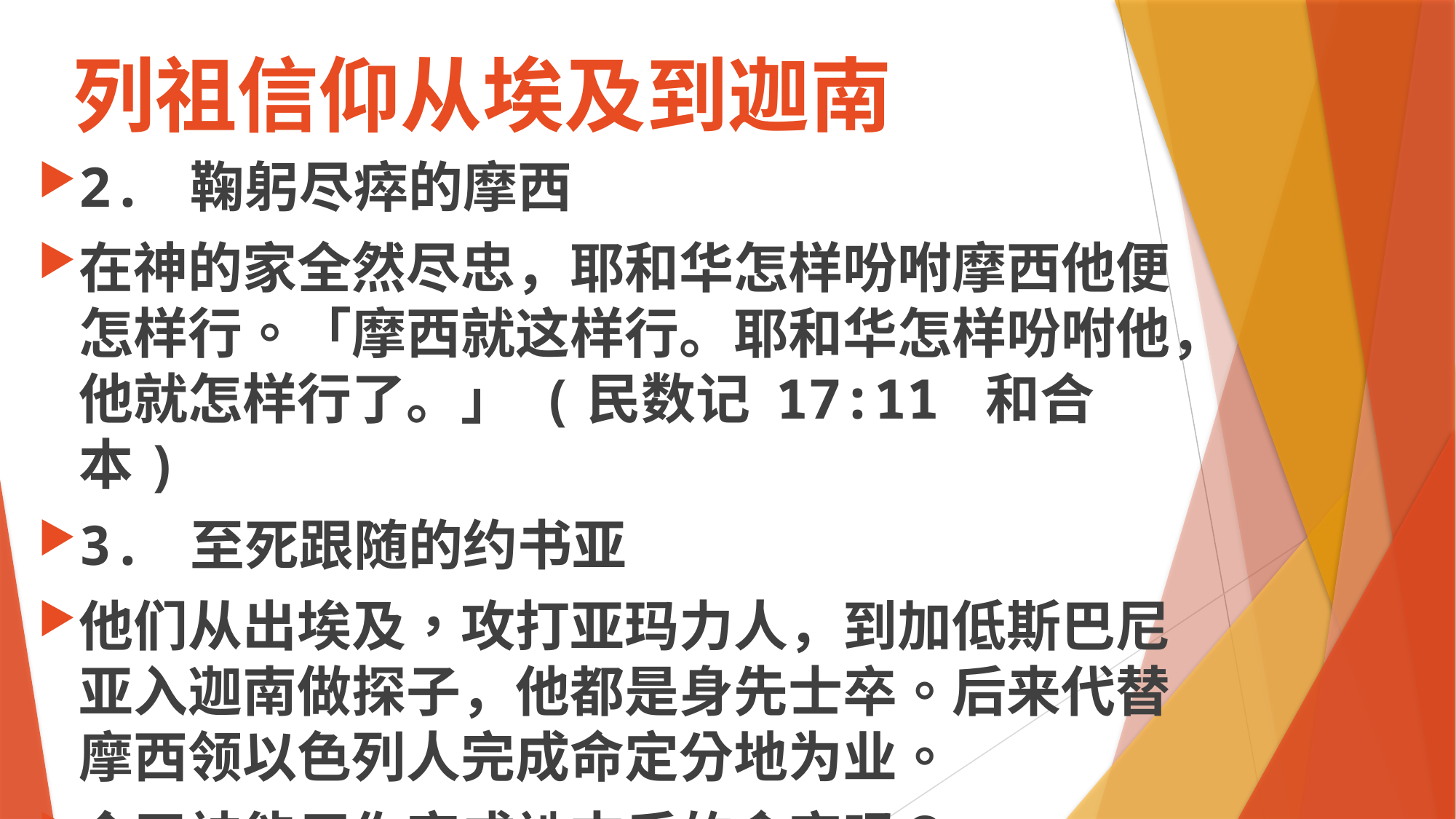

# 列祖信仰从埃及到迦南
2. 鞠躬尽瘁的摩西
在神的家全然尽忠，耶和华怎样吩咐摩西他便怎样行。「摩西就这样行。耶和华怎样吩咐他，他就怎样行了。」 (民数记 17:11 和合本)
3. 至死跟随的约书亚
他们从出埃及，攻打亚玛力人，到加低斯巴尼亚入迦南做探子，他都是身先士卒。后来代替摩西领以色列人完成命定分地为业。
今天神能用你完成祂末后的命定吗？